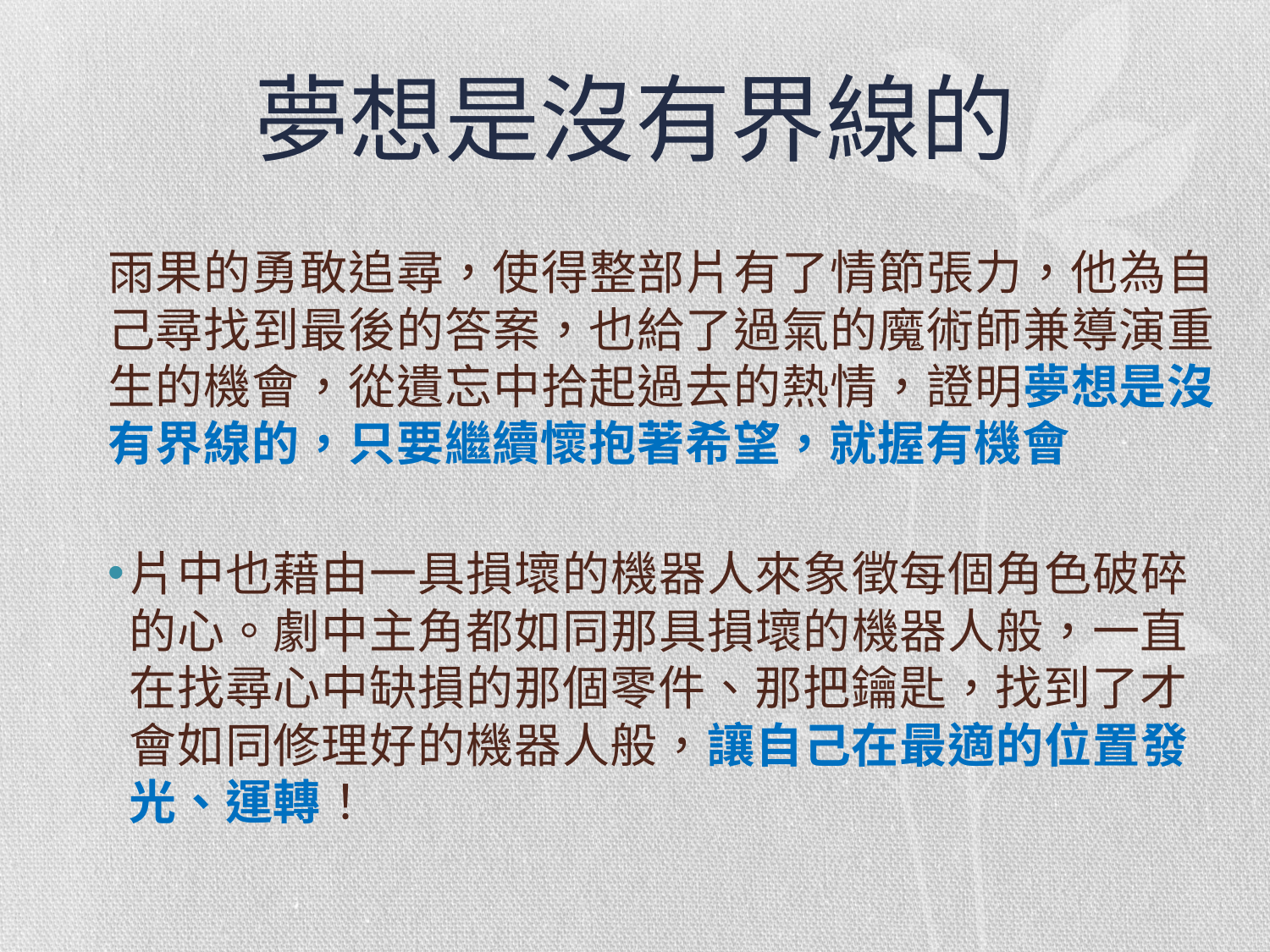

# 夢想是沒有界線的
雨果的勇敢追尋，使得整部片有了情節張力，他為自己尋找到最後的答案，也給了過氣的魔術師兼導演重生的機會，從遺忘中拾起過去的熱情，證明夢想是沒有界線的，只要繼續懷抱著希望，就握有機會

片中也藉由一具損壞的機器人來象徵每個角色破碎的心。劇中主角都如同那具損壞的機器人般，一直在找尋心中缺損的那個零件、那把鑰匙，找到了才會如同修理好的機器人般，讓自己在最適的位置發光、運轉！